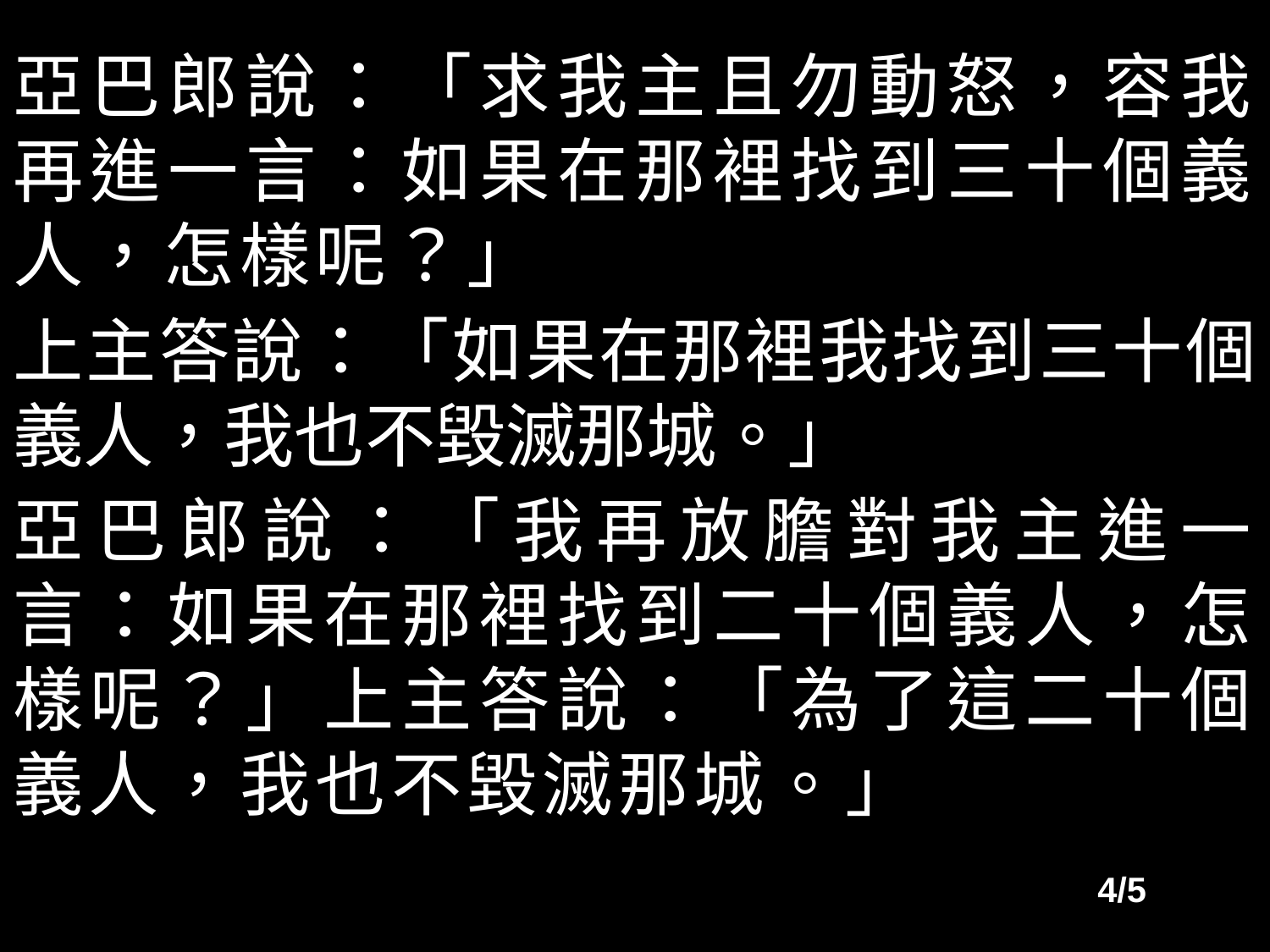

亞巴郎說：「求我主且勿動怒，容我再進一言：如果在那裡找到三十個義人，怎樣呢？」
上主答說：「如果在那裡我找到三十個義人，我也不毀滅那城。」
亞巴郎說：「我再放膽對我主進一言：如果在那裡找到二十個義人，怎樣呢？」上主答說：「為了這二十個義人，我也不毀滅那城。」
4/5